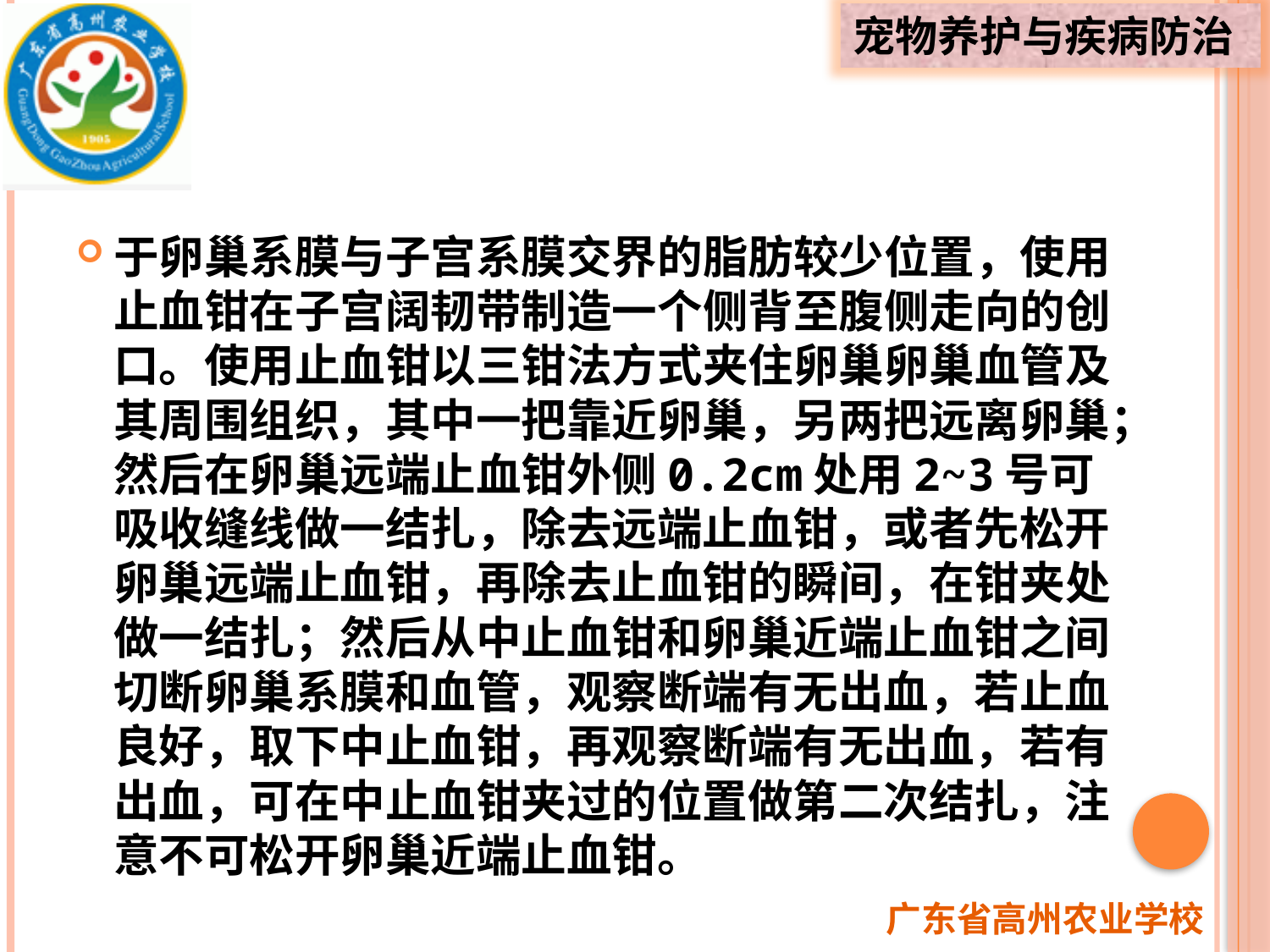

于卵巢系膜与子宫系膜交界的脂肪较少位置，使用止血钳在子宫阔韧带制造一个侧背至腹侧走向的创口。使用止血钳以三钳法方式夹住卵巢卵巢血管及其周围组织，其中一把靠近卵巢，另两把远离卵巢；然后在卵巢远端止血钳外侧0.2cm处用2~3号可吸收缝线做一结扎，除去远端止血钳，或者先松开卵巢远端止血钳，再除去止血钳的瞬间，在钳夹处做一结扎；然后从中止血钳和卵巢近端止血钳之间切断卵巢系膜和血管，观察断端有无出血，若止血良好，取下中止血钳，再观察断端有无出血，若有出血，可在中止血钳夹过的位置做第二次结扎，注意不可松开卵巢近端止血钳。